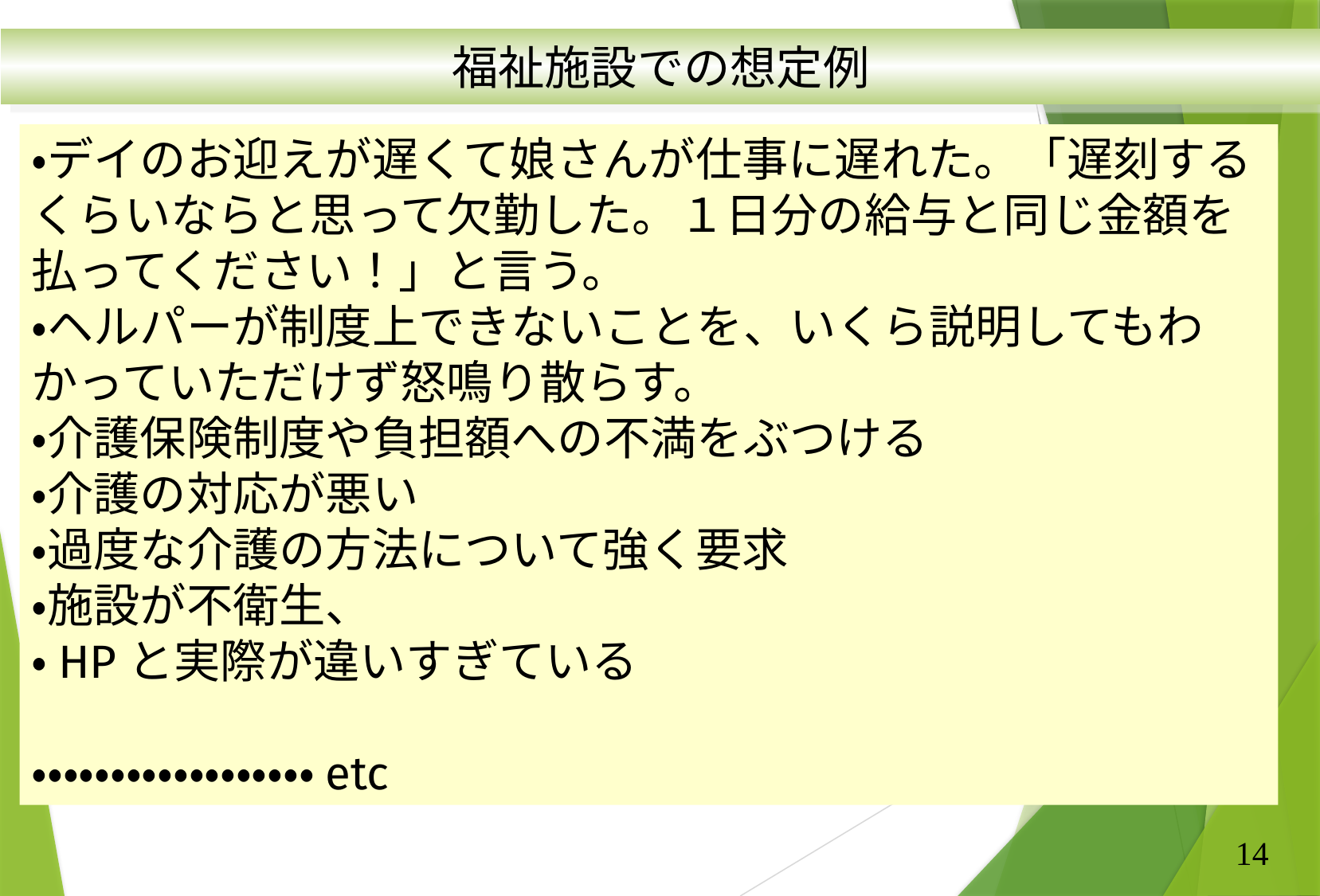

福祉施設での想定例
・デイのお迎えが遅くて娘さんが仕事に遅れた。「遅刻するくらいならと思って欠勤した。１日分の給与と同じ金額を払ってください！」と言う。
・ヘルパーが制度上できないことを、いくら説明してもわかっていただけず怒鳴り散らす。
・介護保険制度や負担額への不満をぶつける
・介護の対応が悪い
・過度な介護の方法について強く要求
・施設が不衛生、
・HPと実際が違いすぎている

・・・・・・・・・・・・・・・・・・etc
14